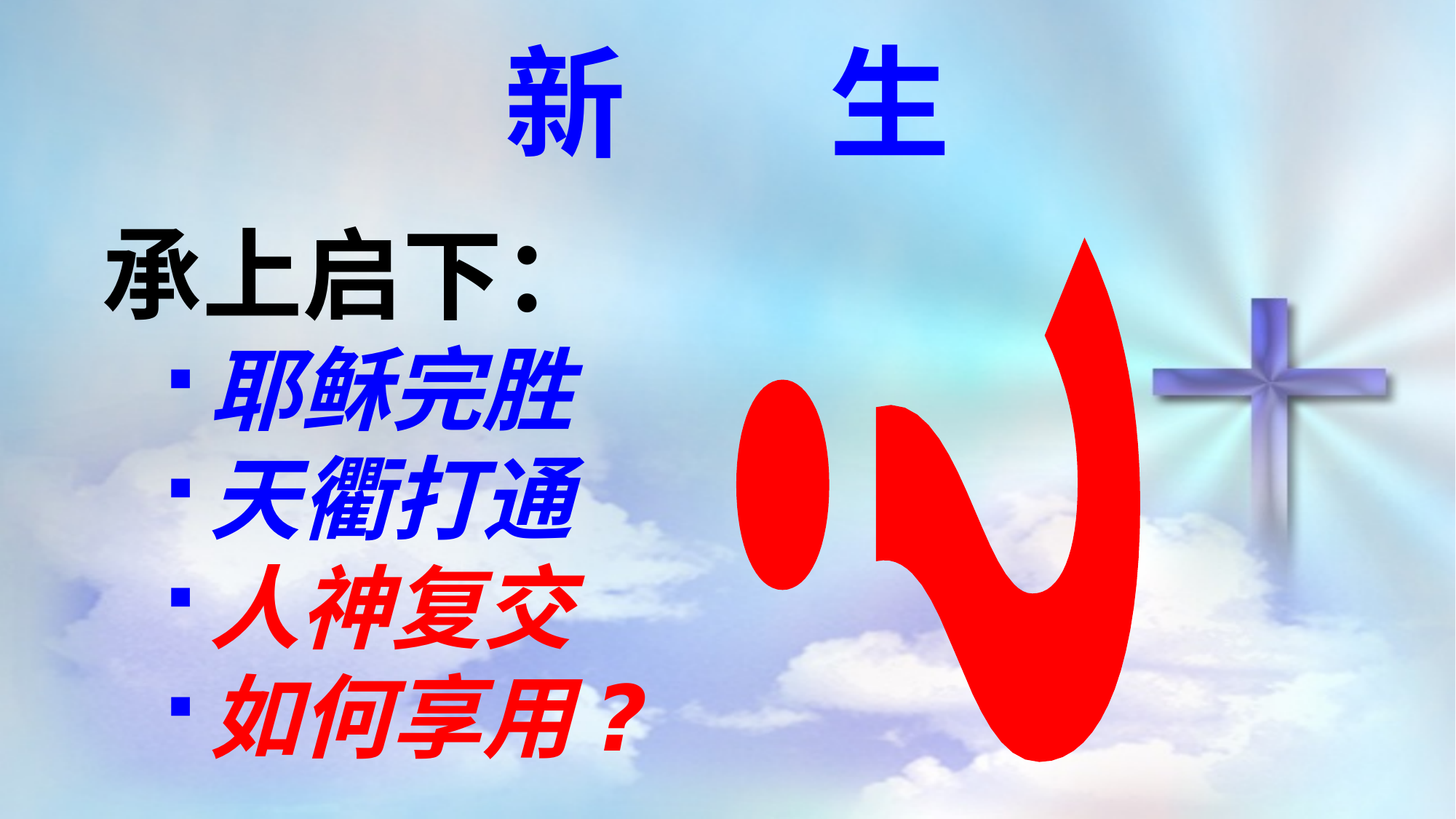

新   生
承上启下：
耶稣完胜
天衢打通
人神复交
如何享用?
？